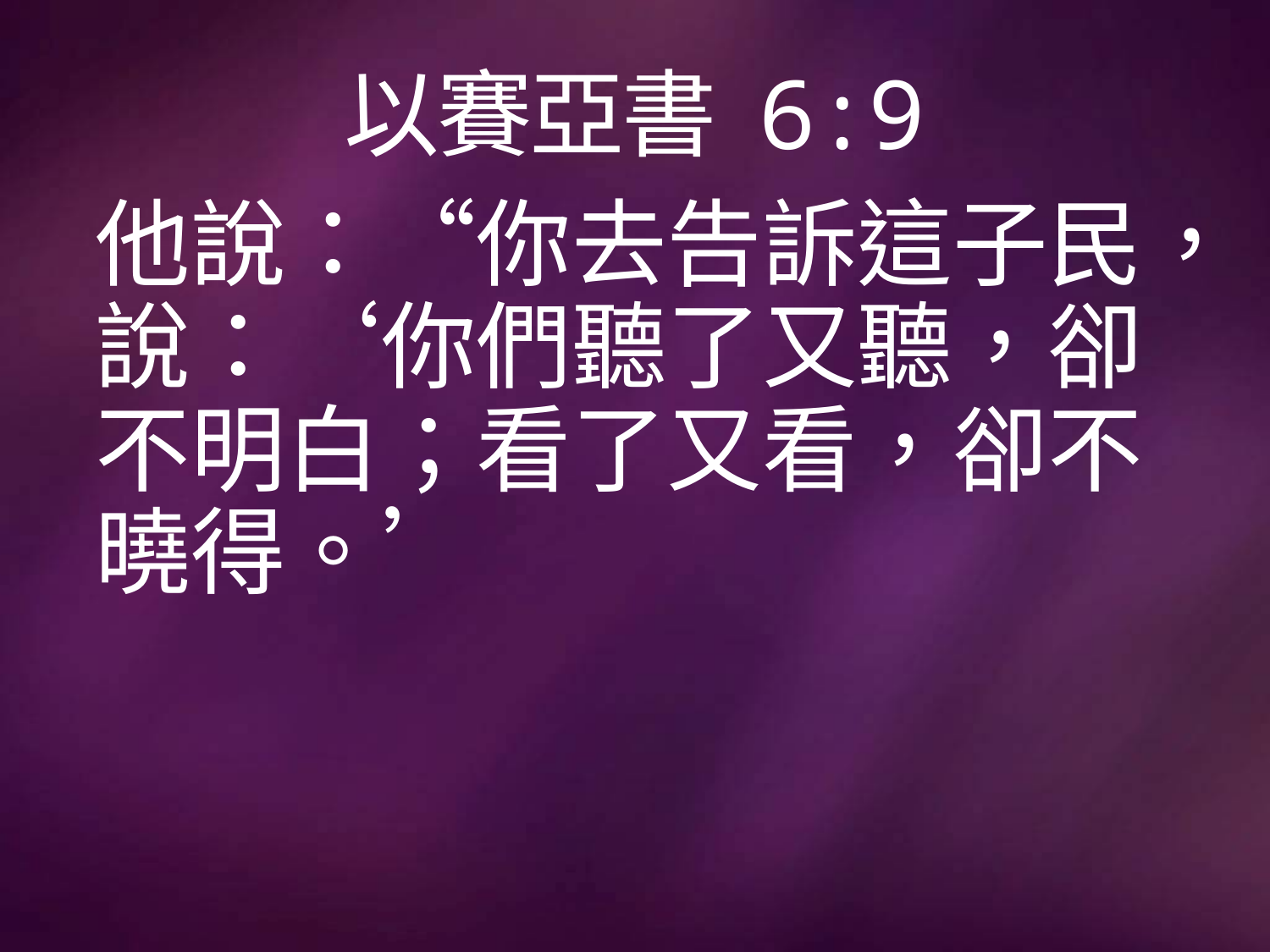

# 以賽亞書 6:9
他說：“你去告訴這子民，說：‘你們聽了又聽，卻不明白；看了又看，卻不曉得。’